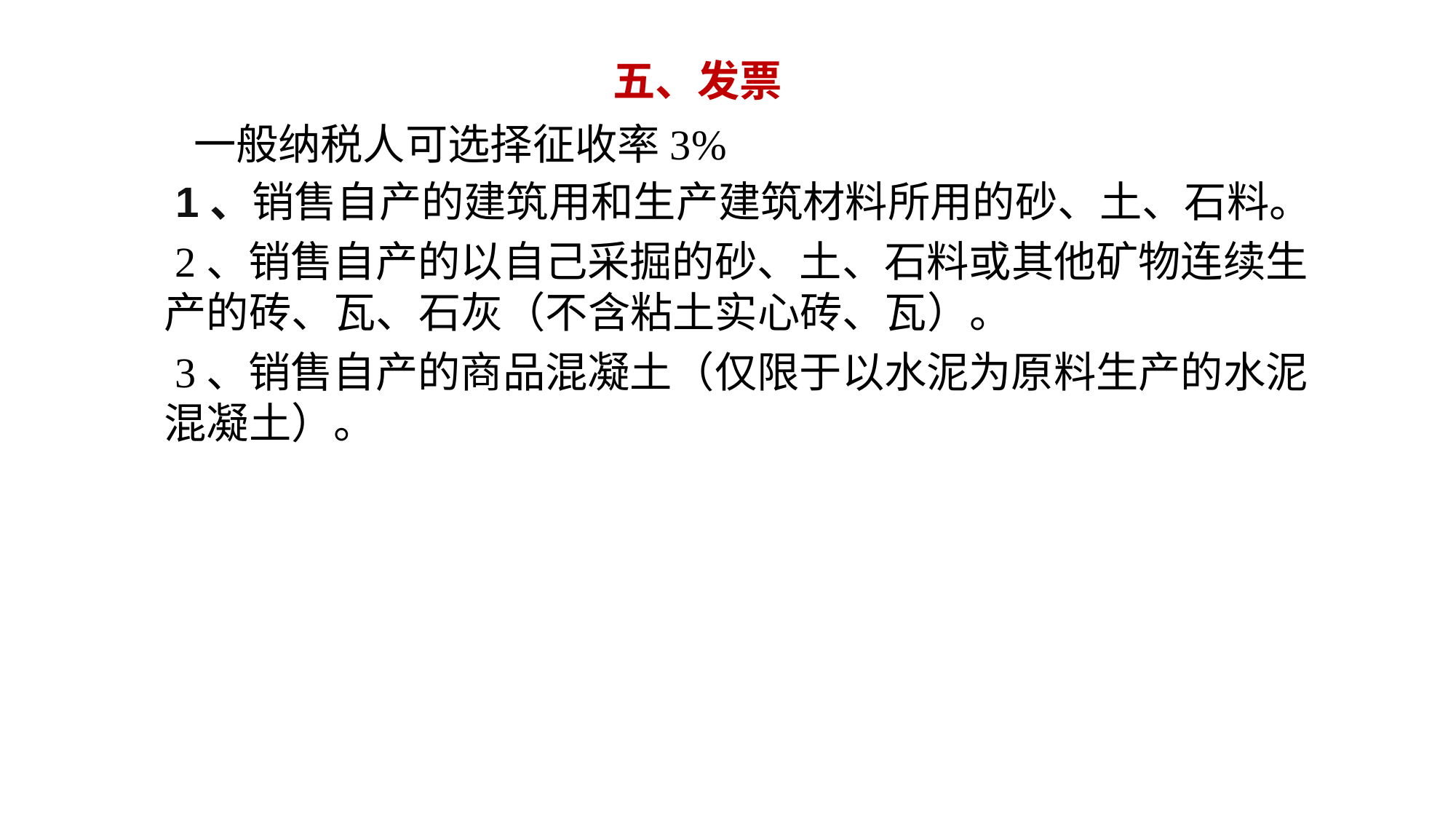

# 五、发票
  一般纳税人可选择征收率3%
 1、销售自产的建筑用和生产建筑材料所用的砂、土、石料。
 2、销售自产的以自己采掘的砂、土、石料或其他矿物连续生产的砖、瓦、石灰（不含粘土实心砖、瓦）。
 3、销售自产的商品混凝土（仅限于以水泥为原料生产的水泥混凝土）。